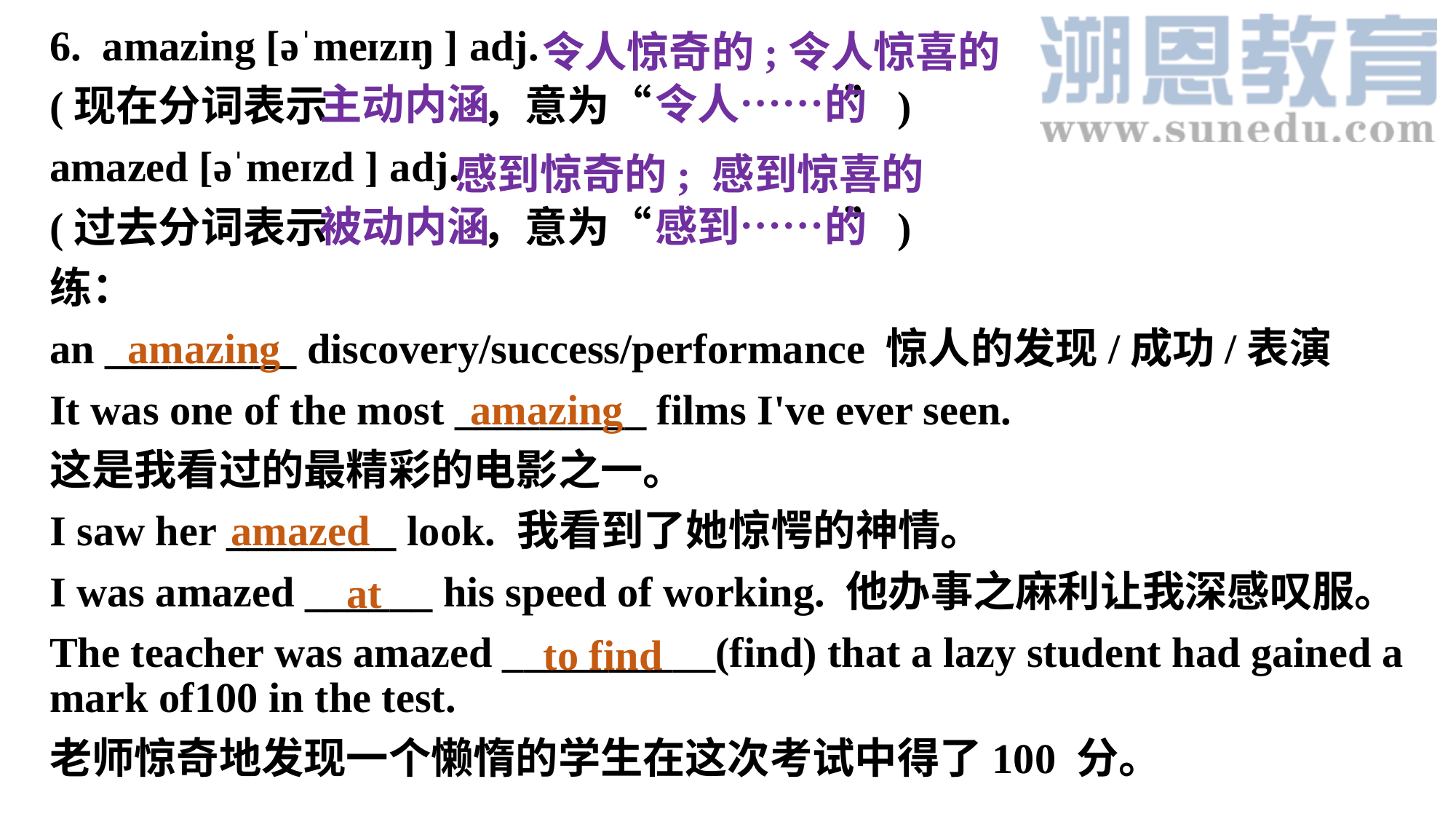

令人惊奇的;令人惊喜的
6.  amazing [əˈmeɪzɪŋ ] adj.
(现在分词表示                ，意为“                    ”)
amazed [əˈmeɪzd ] adj.
(过去分词表示                ，意为“                    ”)
练：
an _________ discovery/success/performance 惊人的发现/成功/表演
It was one of the most _________ films I've ever seen.
这是我看过的最精彩的电影之一。
I saw her ________ look. 我看到了她惊愕的神情。
I was amazed ______ his speed of working. 他办事之麻利让我深感叹服。
The teacher was amazed __________(find) that a lazy student had gained a mark of100 in the test.
老师惊奇地发现一个懒惰的学生在这次考试中得了100 分。

主动内涵
令人……的
感到惊奇的; 感到惊喜的
被动内涵
感到……的
amazing
amazing
amazed
at
to find